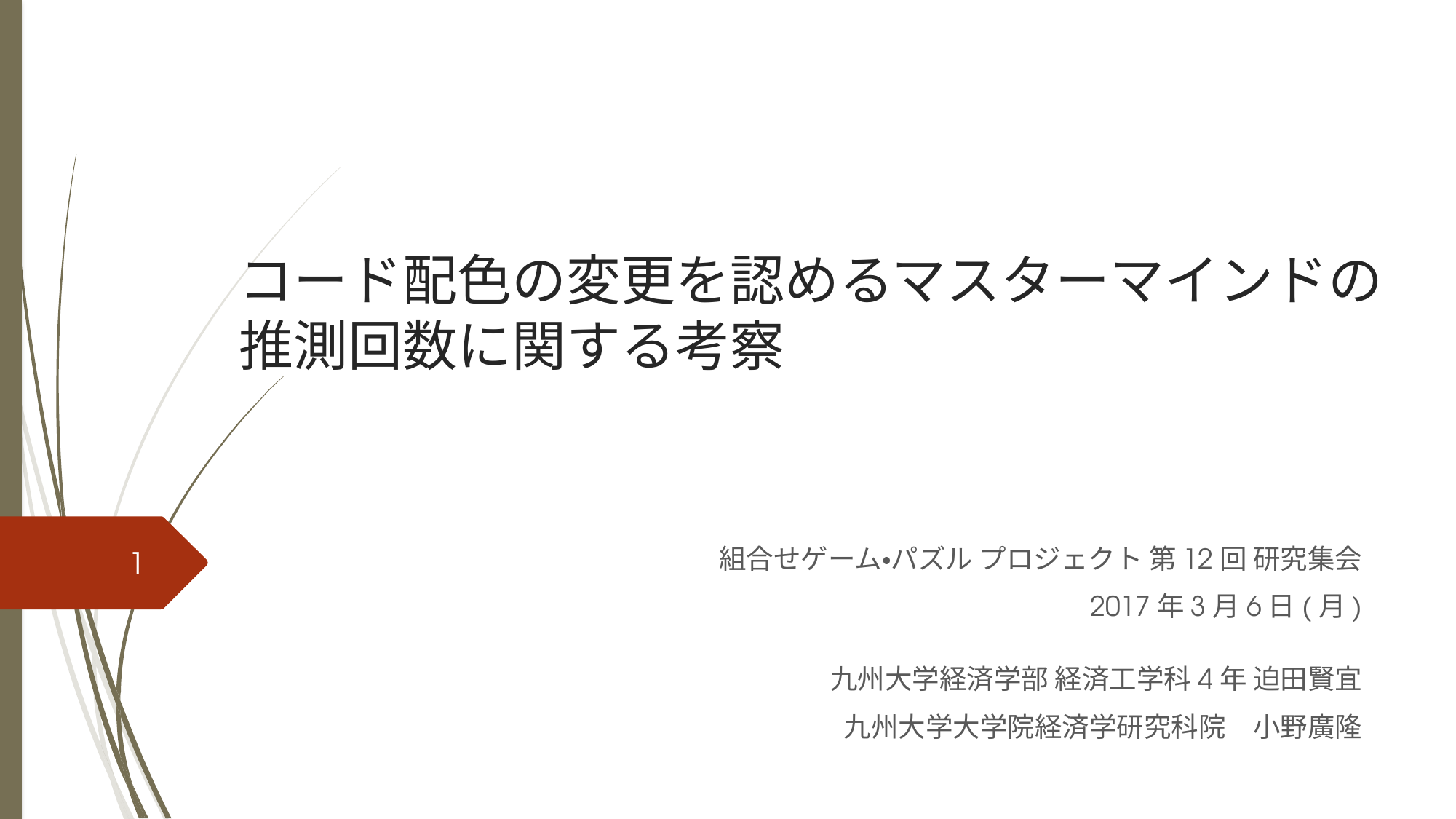

# コード配色の変更を認めるマスターマインドの 推測回数に関する考察
組合せゲーム・パズル プロジェクト 第12回 研究集会
2017年3月6日(月)
1
九州大学経済学部 経済工学科4年 迫田賢宜
九州大学大学院経済学研究科院　小野廣隆